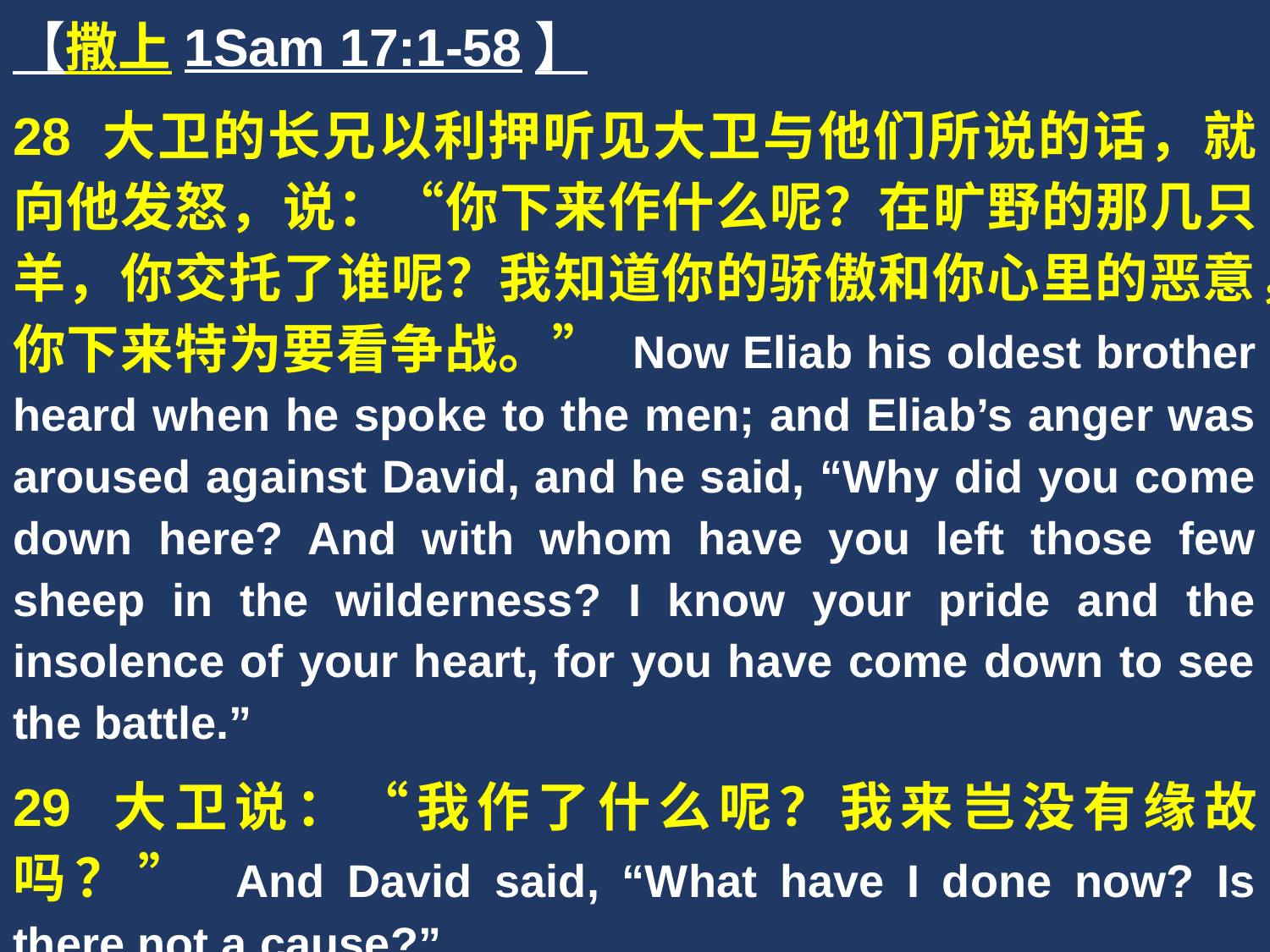

【撒上1Sam 17:1-58】
28 大卫的长兄以利押听见大卫与他们所说的话，就向他发怒，说：“你下来作什么呢？在旷野的那几只羊，你交托了谁呢？我知道你的骄傲和你心里的恶意，你下来特为要看争战。” Now Eliab his oldest brother heard when he spoke to the men; and Eliab’s anger was aroused against David, and he said, “Why did you come down here? And with whom have you left those few sheep in the wilderness? I know your pride and the insolence of your heart, for you have come down to see the battle.”
29 大卫说：“我作了什么呢？我来岂没有缘故吗？” And David said, “What have I done now? Is there not a cause?”